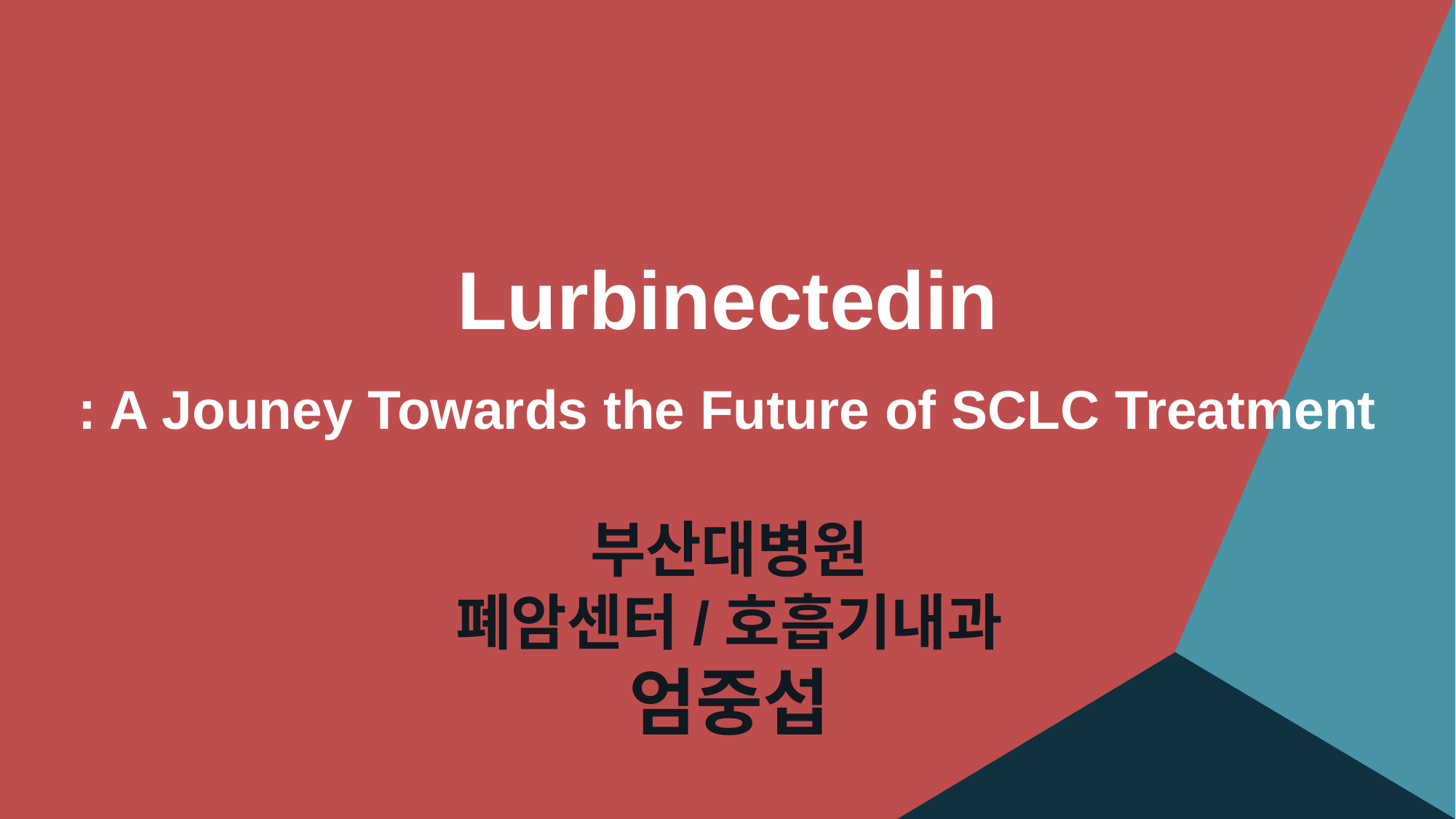

Lurbinectedin
: A Jouney Towards the Future of SCLC Treatment
부산대병원
폐암센터/호흡기내과
엄중섭